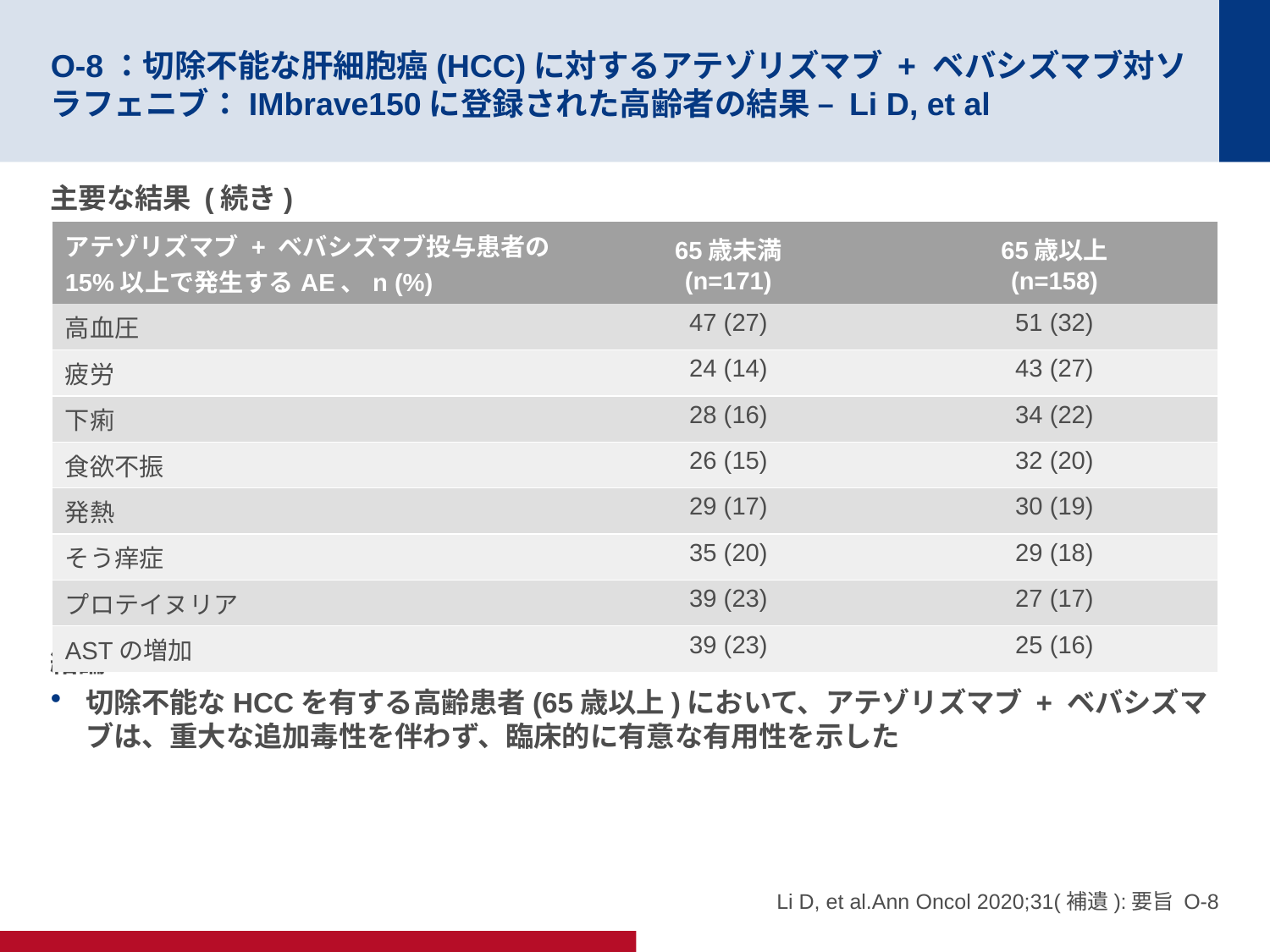

# O-8：切除不能な肝細胞癌(HCC)に対するアテゾリズマブ + ベバシズマブ対ソラフェニブ：IMbrave150に登録された高齢者の結果 – Li D, et al
主要な結果 (続き)
結論
切除不能なHCCを有する高齢患者(65歳以上)において、アテゾリズマブ + ベバシズマブは、重大な追加毒性を伴わず、臨床的に有意な有用性を示した
| アテゾリズマブ + ベバシズマブ投与患者の15%以上で発生するAE、n (%) | 65歳未満 (n=171) | 65歳以上 (n=158) |
| --- | --- | --- |
| 高血圧 | 47 (27) | 51 (32) |
| 疲労 | 24 (14) | 43 (27) |
| 下痢 | 28 (16) | 34 (22) |
| 食欲不振 | 26 (15) | 32 (20) |
| 発熱 | 29 (17) | 30 (19) |
| そう痒症 | 35 (20) | 29 (18) |
| プロテイヌリア | 39 (23) | 27 (17) |
| ASTの増加 | 39 (23) | 25 (16) |
Li D, et al.Ann Oncol 2020;31(補遺):要旨 O-8